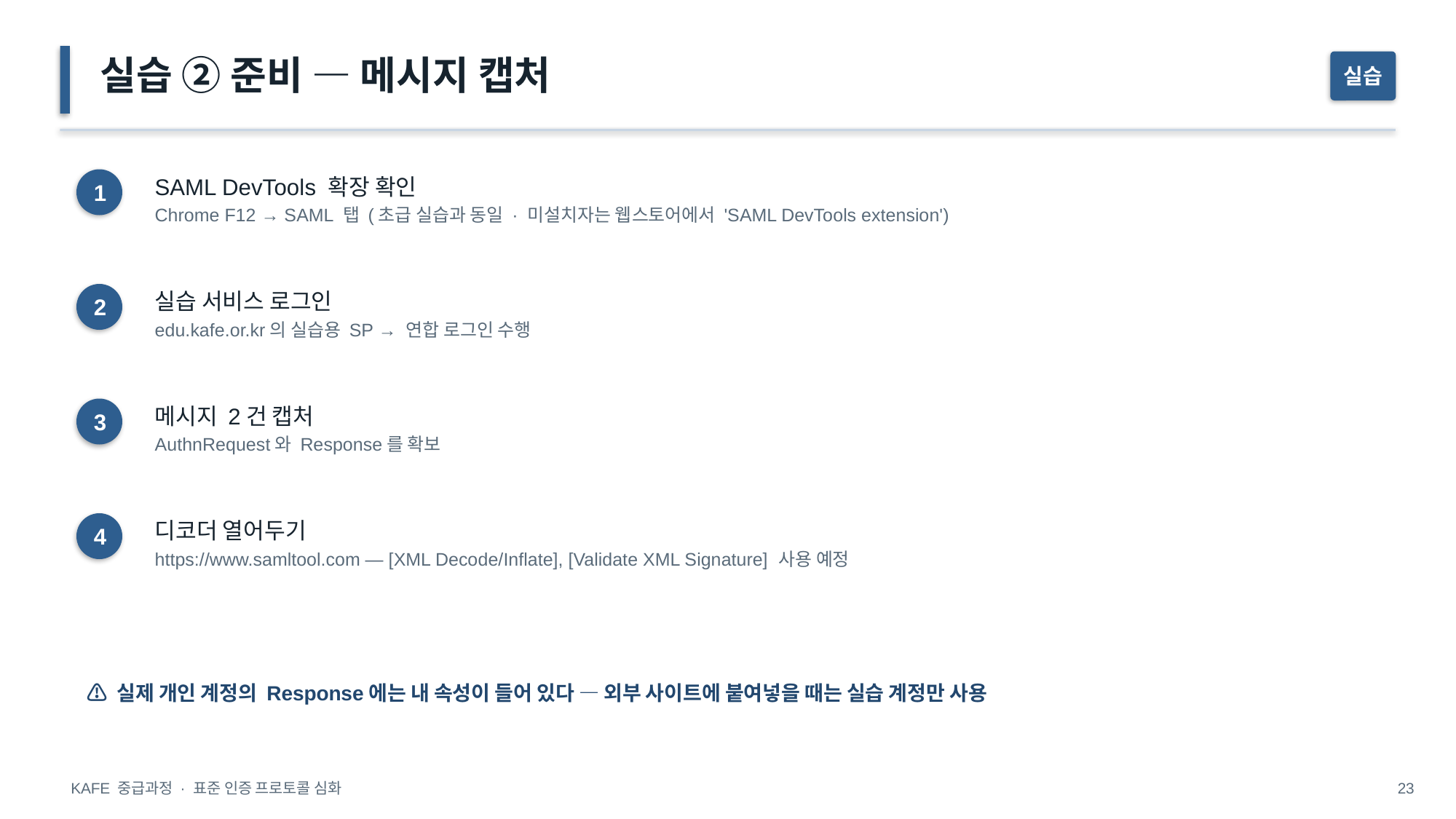

실습 ② 준비 — 메시지 캡처

실습

SAML DevTools 확장 확인
Chrome F12 → SAML 탭 (초급 실습과 동일 · 미설치자는 웹스토어에서 'SAML DevTools extension')
1
실습 서비스 로그인
edu.kafe.or.kr의 실습용 SP → 연합 로그인 수행
2
메시지 2건 캡처
AuthnRequest와 Response를 확보
3
디코더 열어두기
https://www.samltool.com — [XML Decode/Inflate], [Validate XML Signature] 사용 예정
4
⚠ 실제 개인 계정의 Response에는 내 속성이 들어 있다 — 외부 사이트에 붙여넣을 때는 실습 계정만 사용
KAFE 중급과정 · 표준 인증 프로토콜 심화
23